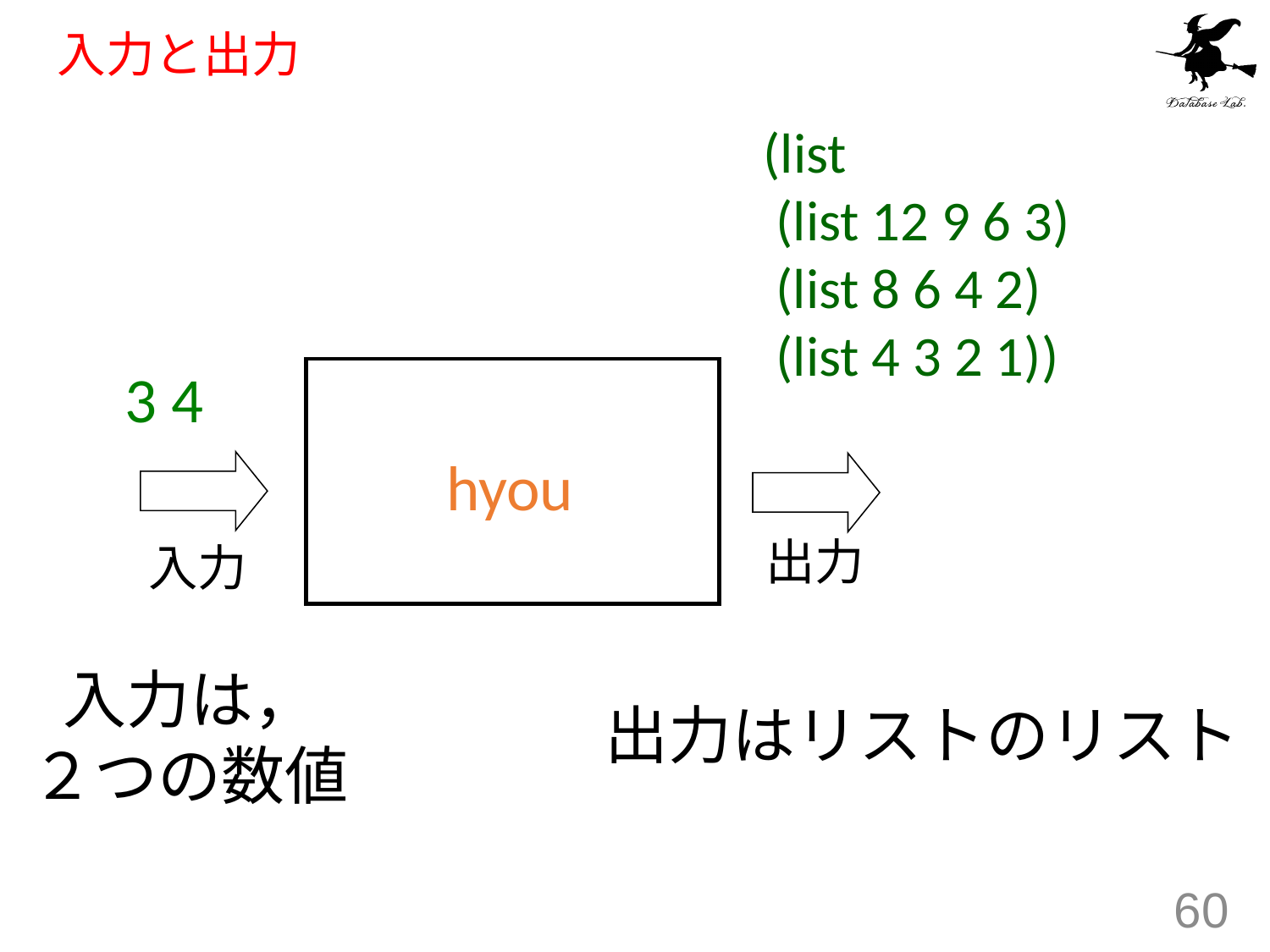

# 入力と出力
(list
 (list 12 9 6 3)
 (list 8 6 4 2)
 (list 4 3 2 1))
3 4

hyou

出力
入力
入力は，
２つの数値
出力はリストのリスト
60